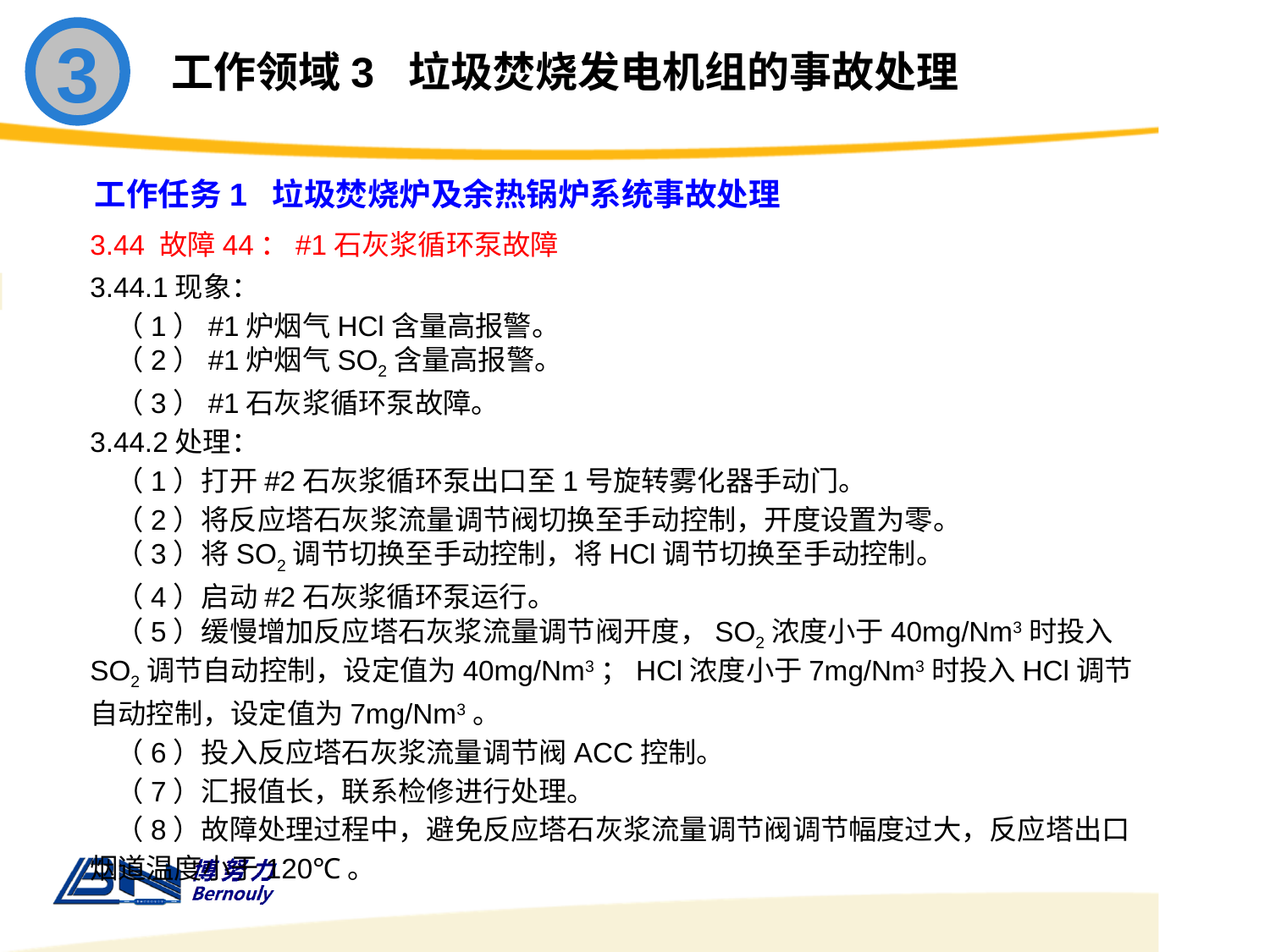

3
工作领域3  垃圾焚烧发电机组的事故处理
工作任务1  垃圾焚烧炉及余热锅炉系统事故处理
3.44 故障44：#1石灰浆循环泵故障
3.44.1现象：
   （1）#1炉烟气HCl含量高报警。
   （2）#1炉烟气SO2含量高报警。
   （3）#1石灰浆循环泵故障。
3.44.2处理：
   （1）打开#2石灰浆循环泵出口至1号旋转雾化器手动门。
   （2）将反应塔石灰浆流量调节阀切换至手动控制，开度设置为零。
   （3）将SO2调节切换至手动控制，将HCl调节切换至手动控制。
   （4）启动#2石灰浆循环泵运行。
   （5）缓慢增加反应塔石灰浆流量调节阀开度，SO2浓度小于40mg/Nm3时投入SO2调节自动控制，设定值为40mg/Nm3；HCl浓度小于7mg/Nm3时投入HCl调节自动控制，设定值为7mg/Nm3。
   （6）投入反应塔石灰浆流量调节阀ACC控制。
   （7）汇报值长，联系检修进行处理。
   （8）故障处理过程中，避免反应塔石灰浆流量调节阀调节幅度过大，反应塔出口烟道温度小于120℃。